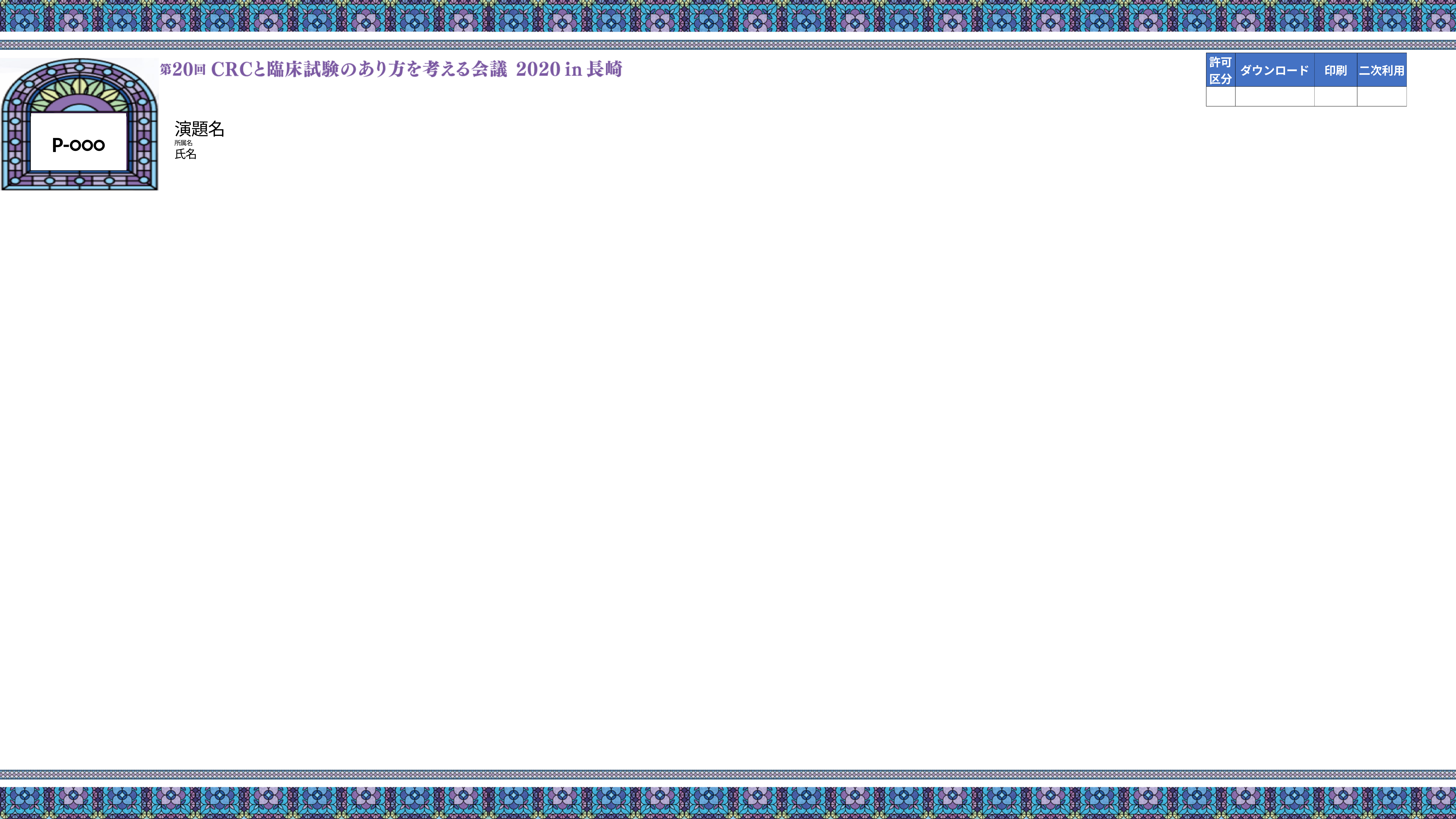

演題名
所属名
氏名
演題番号
| 許可区分 | ダウンロード | 印刷 | 二次利用 |
| --- | --- | --- | --- |
|  |  |  |  |
演題名
所属名
氏名
P-○○○